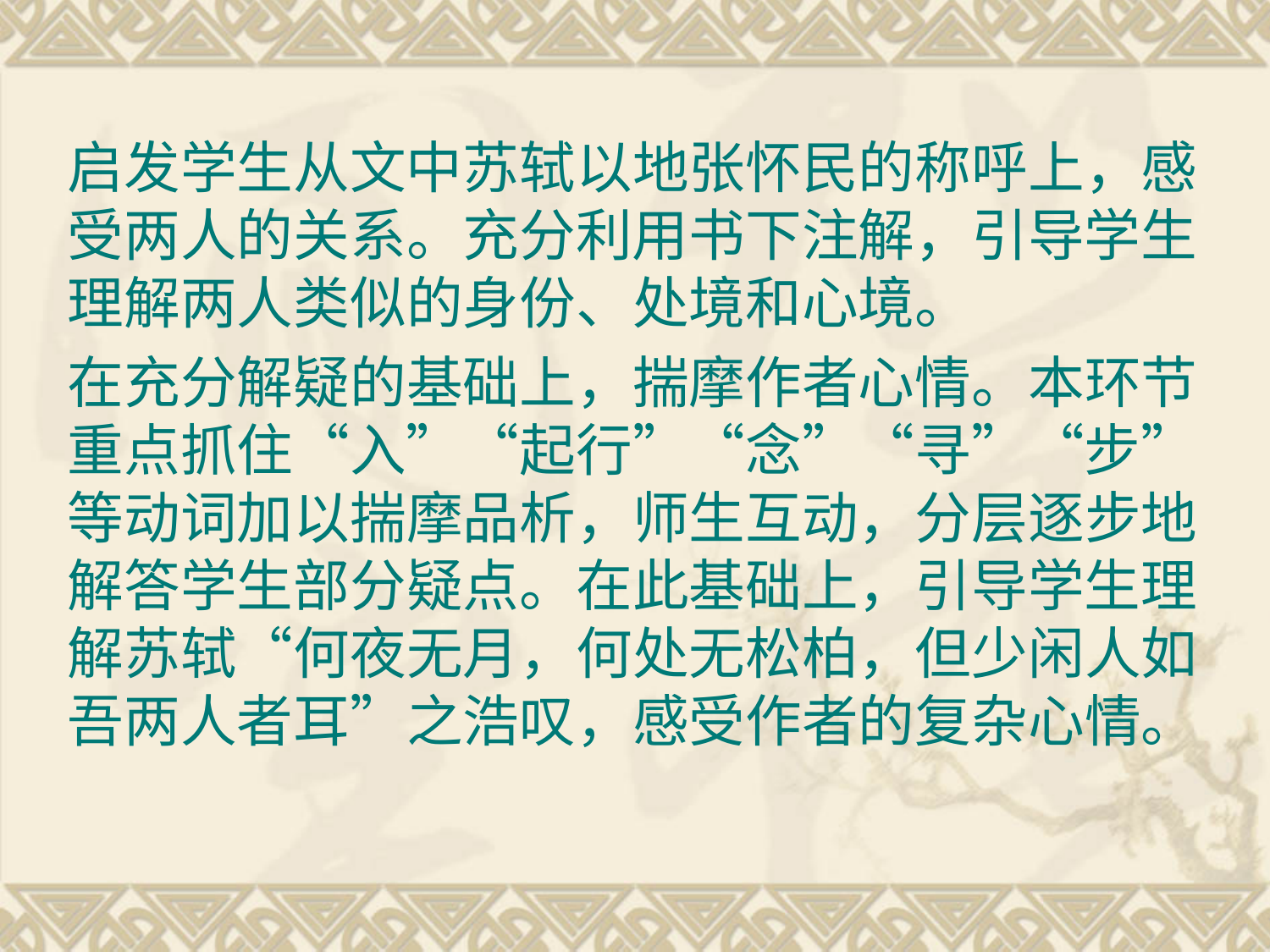

启发学生从文中苏轼以地张怀民的称呼上，感受两人的关系。充分利用书下注解，引导学生理解两人类似的身份、处境和心境。
在充分解疑的基础上，揣摩作者心情。本环节重点抓住“入”“起行”“念”“寻”“步”等动词加以揣摩品析，师生互动，分层逐步地解答学生部分疑点。在此基础上，引导学生理解苏轼“何夜无月，何处无松柏，但少闲人如吾两人者耳”之浩叹，感受作者的复杂心情。